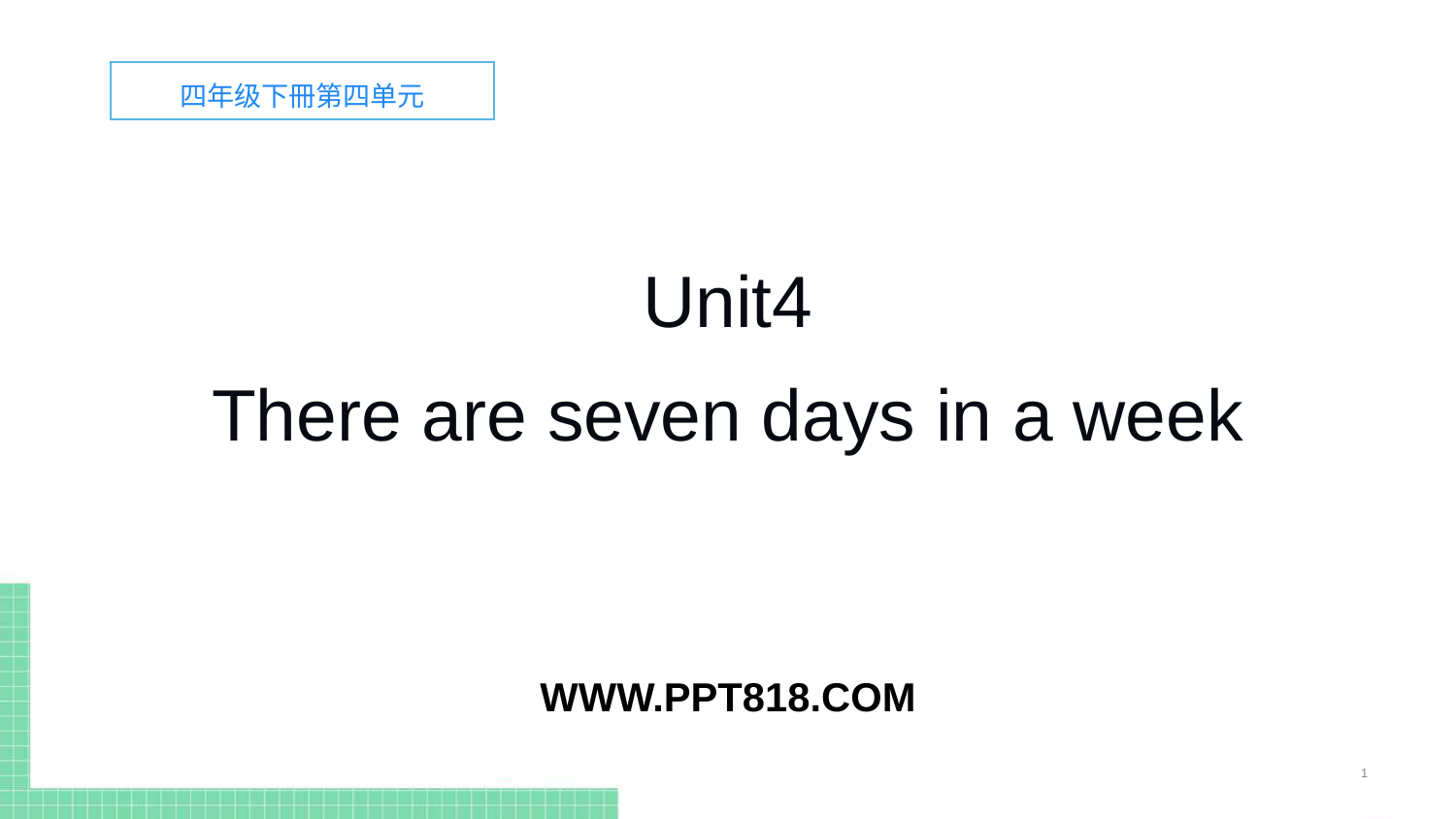

四年级下冊第四单元
Unit4
There are seven days in a week
WWW.PPT818.COM
1